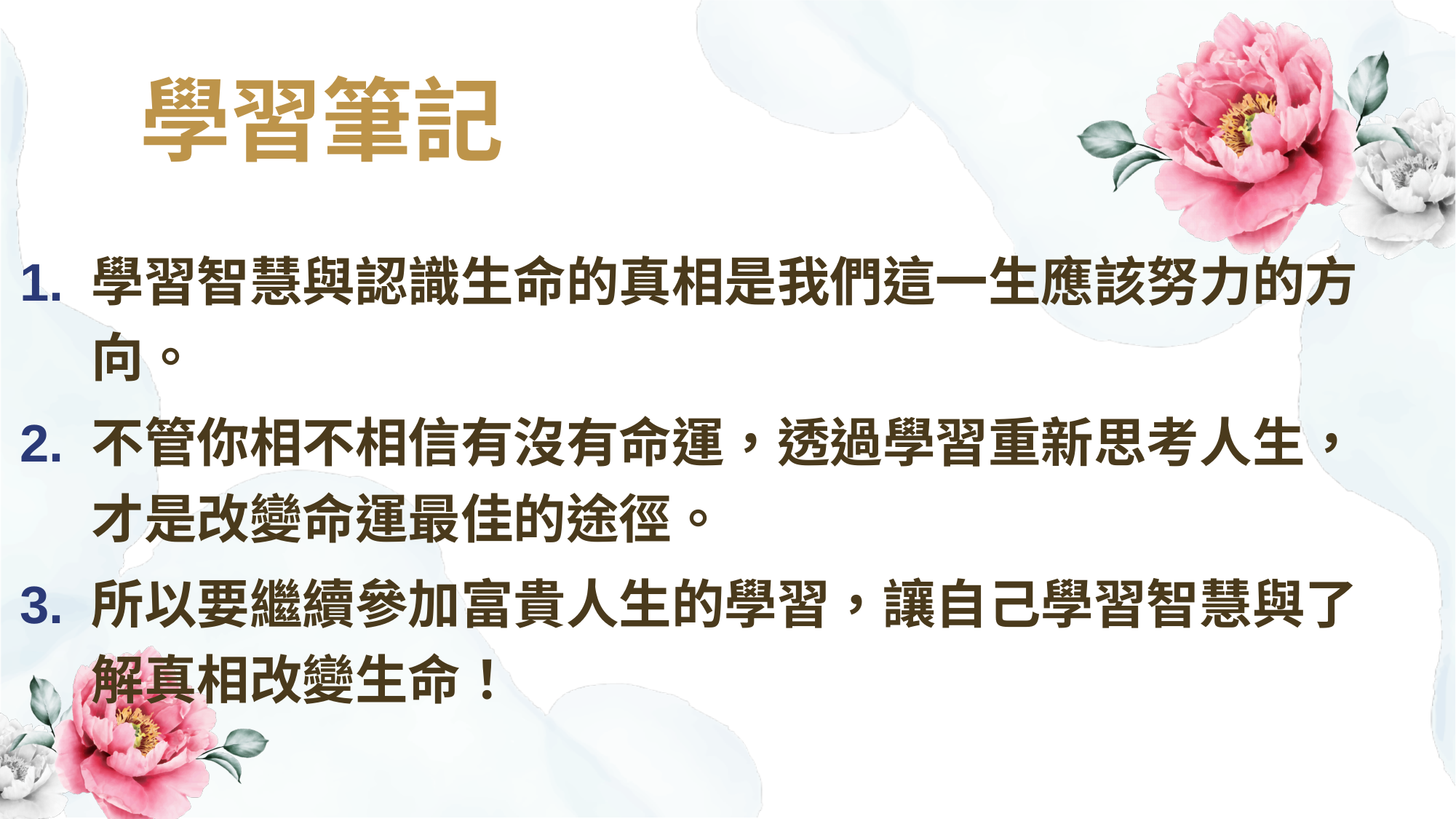

# 學習筆記
學習智慧與認識生命的真相是我們這一生應該努力的方向。
不管你相不相信有沒有命運，透過學習重新思考人生，才是改變命運最佳的途徑。
所以要繼續參加富貴人生的學習，讓自己學習智慧與了解真相改變生命！